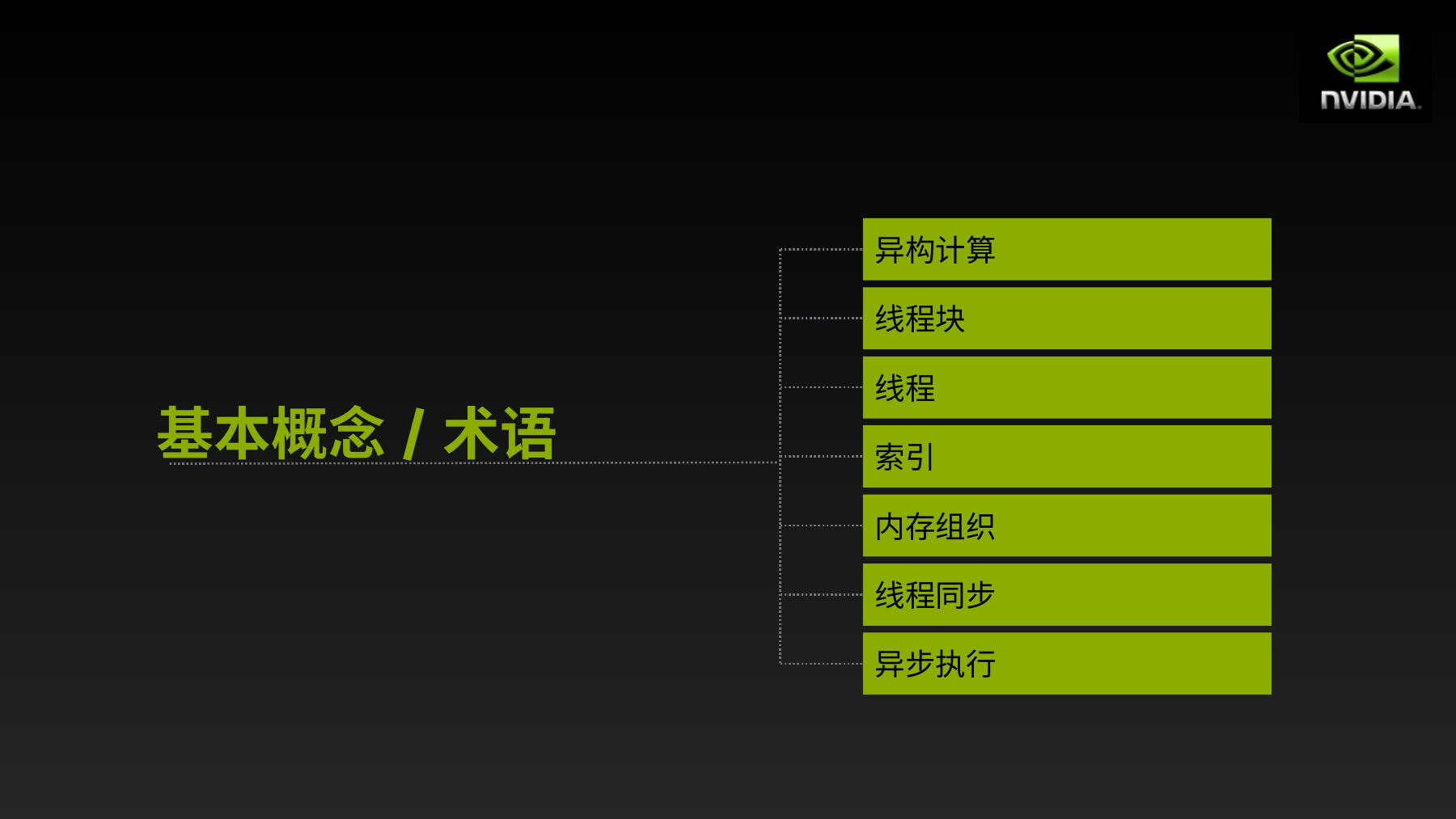

异构计算
线程块
线程
基本概念/术语
索引
内存组织
线程同步
异步执行